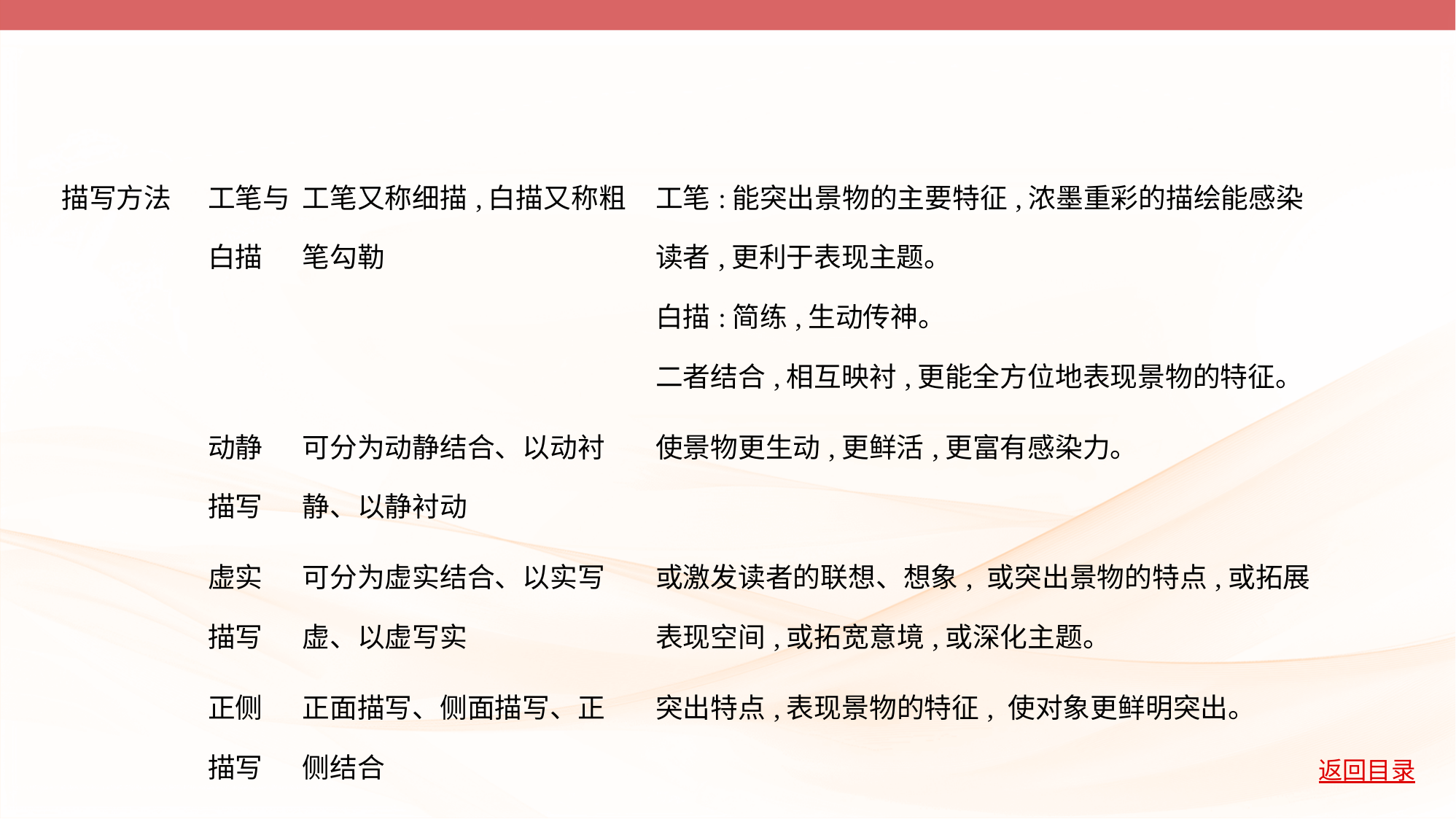

| 描写方法 | 工笔与 白描 | 工笔又称细描,白描又称粗 笔勾勒 | 工笔:能突出景物的主要特征,浓墨重彩的描绘能感染 读者,更利于表现主题。 白描:简练,生动传神。 二者结合,相互映衬,更能全方位地表现景物的特征。 |
| --- | --- | --- | --- |
|  | 动静 描写 | 可分为动静结合、以动衬 静、以静衬动 | 使景物更生动,更鲜活,更富有感染力。 |
|  | 虚实 描写 | 可分为虚实结合、以实写 虚、以虚写实 | 或激发读者的联想、想象, 或突出景物的特点,或拓展 表现空间,或拓宽意境,或深化主题。 |
|  | 正侧 描写 | 正面描写、侧面描写、正 侧结合 | 突出特点,表现景物的特征, 使对象更鲜明突出。 |
|  | 点面 描写 | 点面结合 | 既突出整体又突出重点,主体形象更丰满。 |